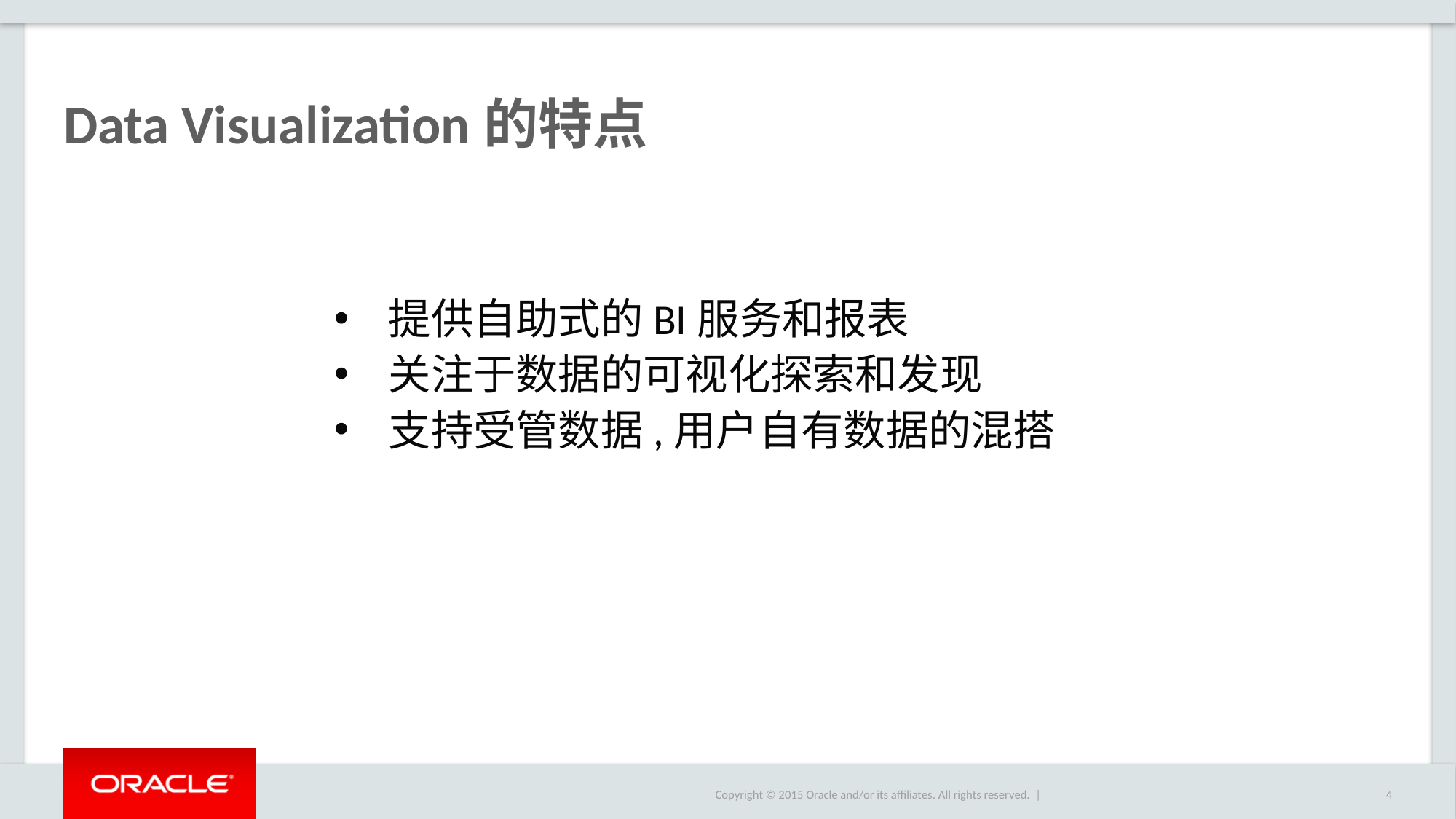

# Data Visualization的特点

提供自助式的BI服务和报表
关注于数据的可视化探索和发现
支持受管数据,用户自有数据的混搭

4